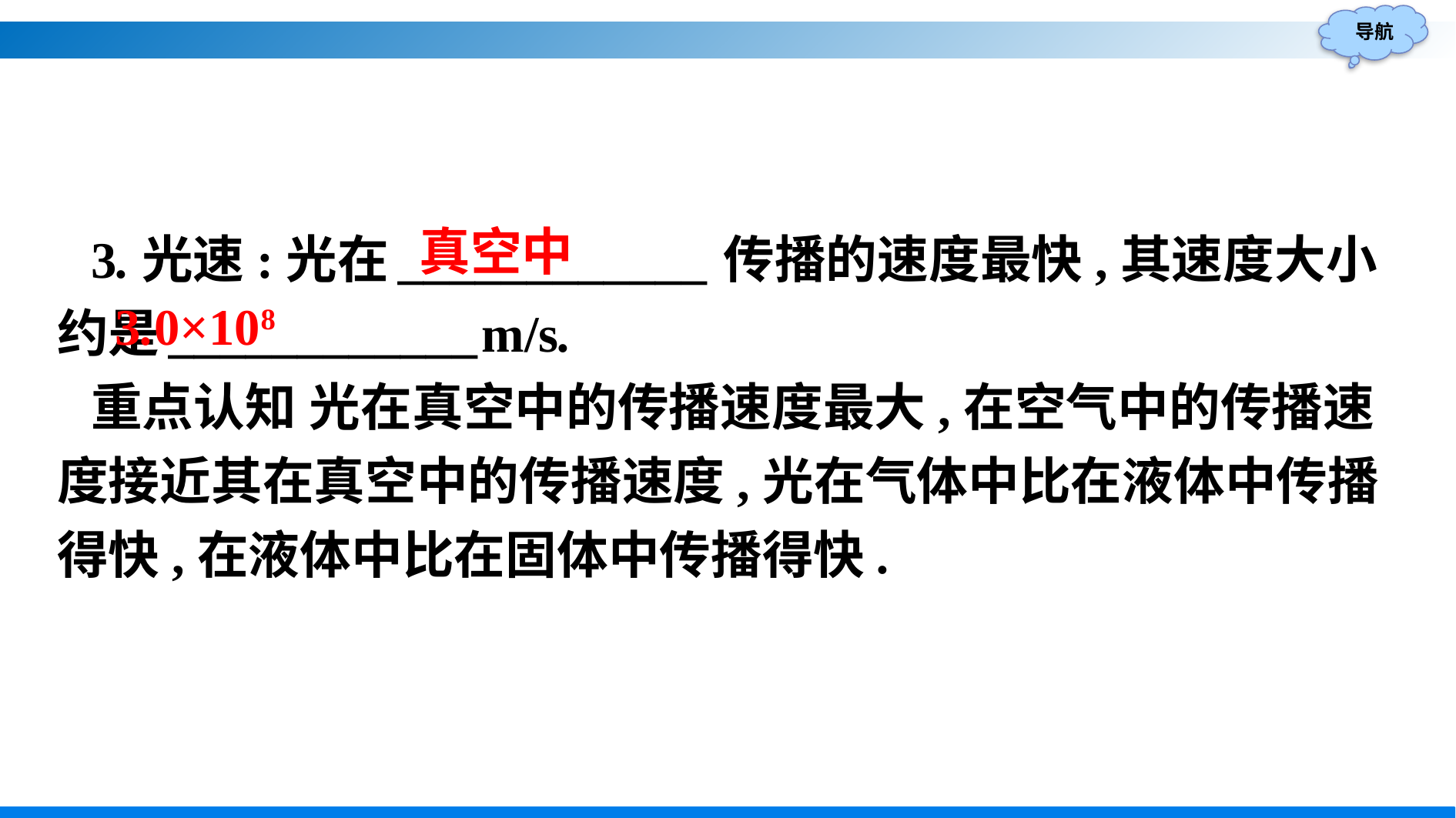

3.光速:光在____________传播的速度最快,其速度大小约是____________m/s.
重点认知 光在真空中的传播速度最大,在空气中的传播速度接近其在真空中的传播速度,光在气体中比在液体中传播得快,在液体中比在固体中传播得快.
真空中
3.0×108